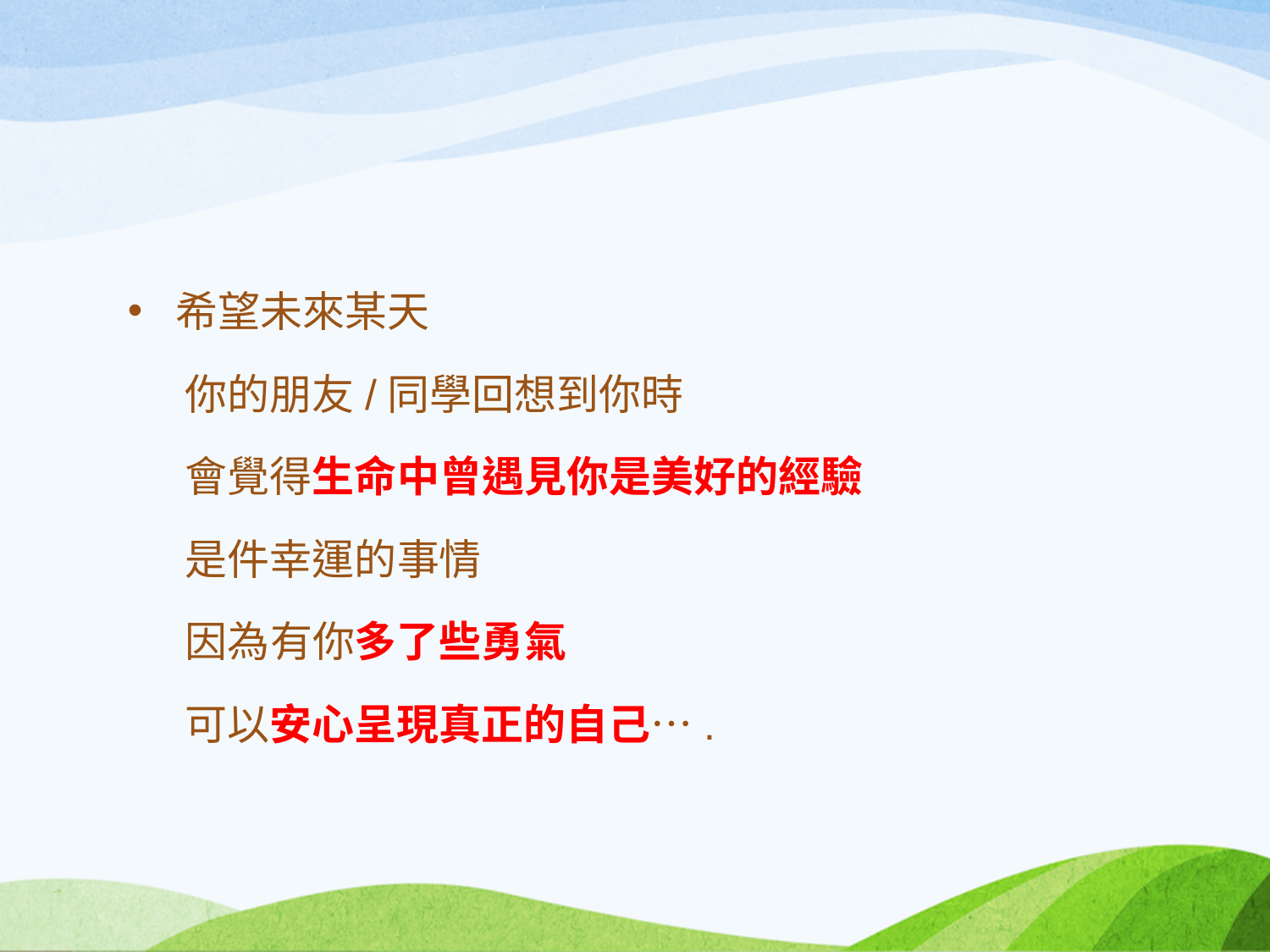

希望未來某天
     你的朋友/同學回想到你時
     會覺得生命中曾遇見你是美好的經驗
     是件幸運的事情
     因為有你多了些勇氣
     可以安心呈現真正的自己….